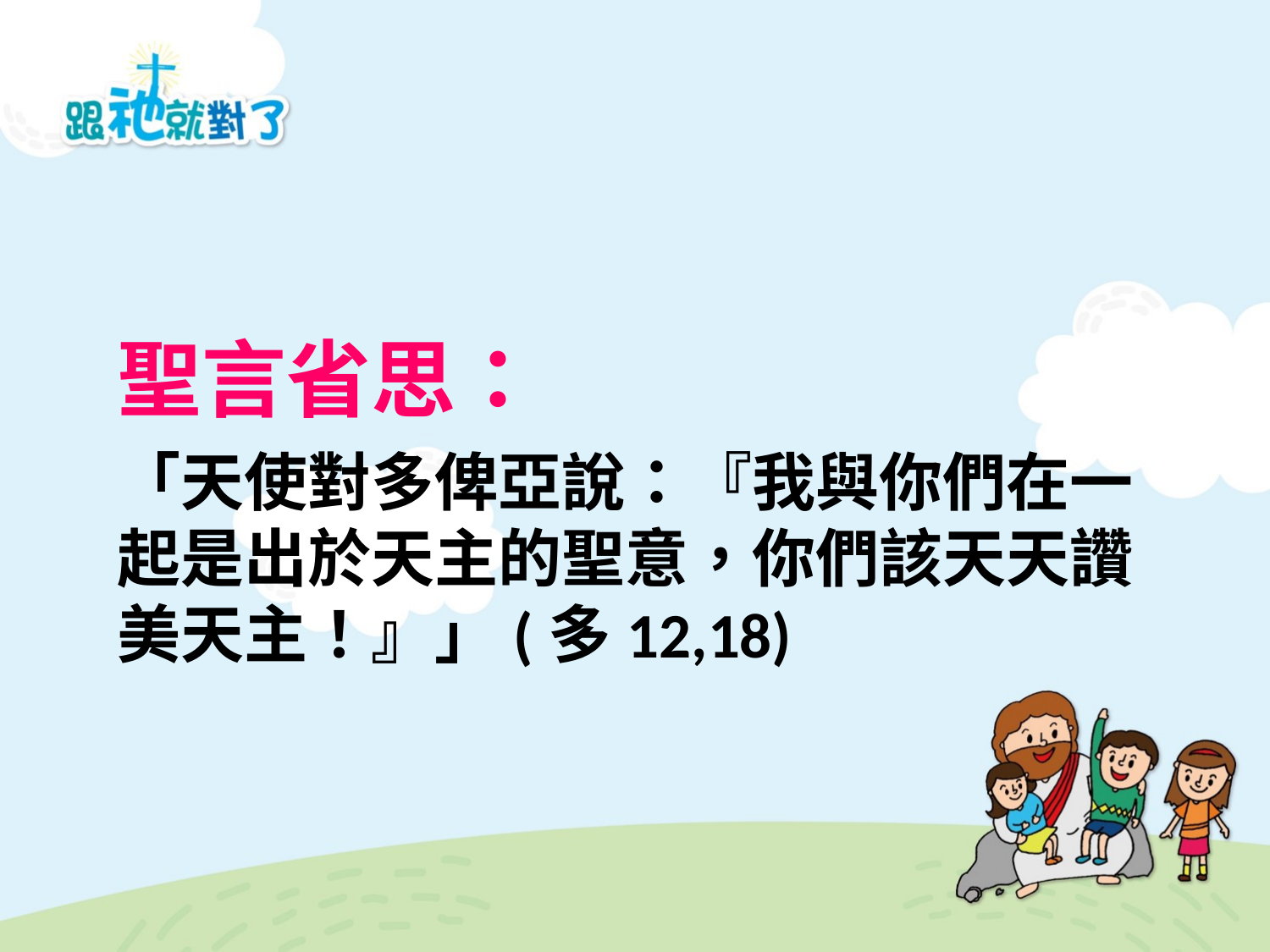

聖言省思：
「天使對多俾亞說：『我與你們在一起是出於天主的聖意，你們該天天讚美天主！』」(多12,18)